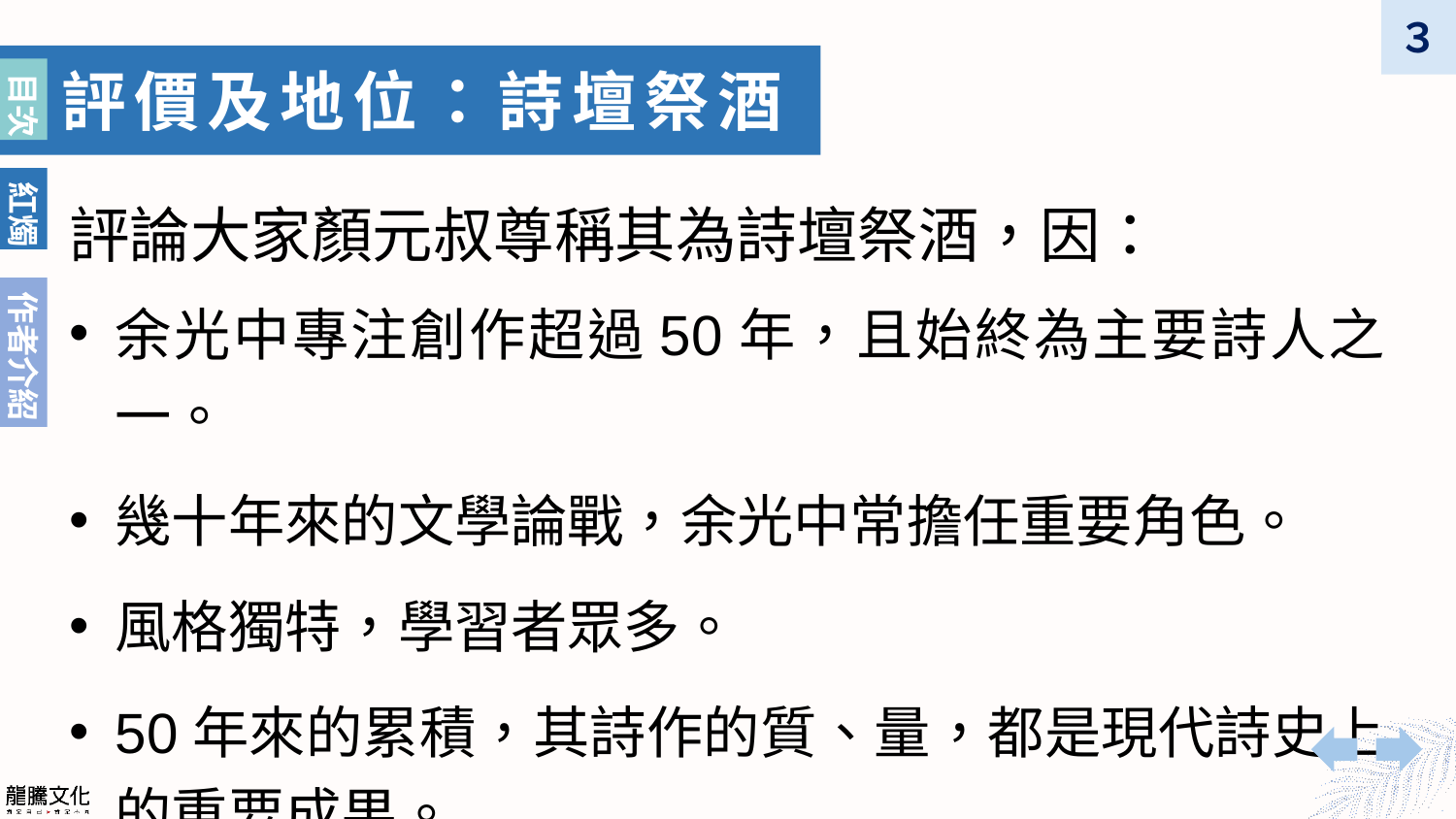

評價及地位：詩壇祭酒
目次
評論大家顏元叔尊稱其為詩壇祭酒，因：
余光中專注創作超過50年，且始終為主要詩人之一。
幾十年來的文學論戰，余光中常擔任重要角色。
風格獨特，學習者眾多。
50年來的累積，其詩作的質、量，都是現代詩史上的重要成果。